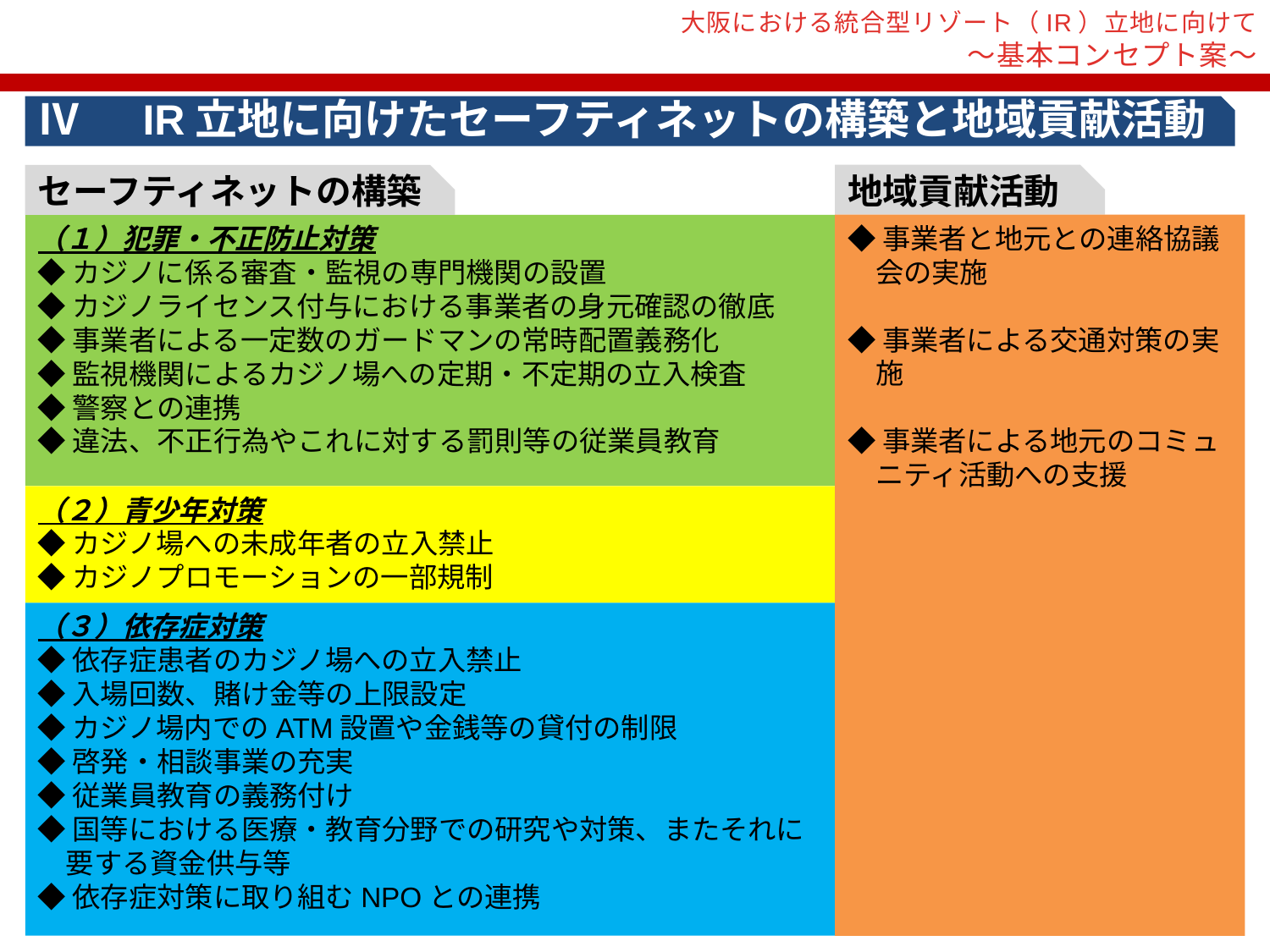

大阪における統合型リゾート（IR）立地に向けて
～基本コンセプト案～
Ⅳ　IR立地に向けたセーフティネットの構築と地域貢献活動
地域貢献活動
セーフティネットの構築
◆事業者と地元との連絡協議
　会の実施

◆事業者による交通対策の実
　施

◆事業者による地元のコミュ
　ニティ活動への支援

（１）犯罪・不正防止対策
◆カジノに係る審査・監視の専門機関の設置
◆カジノライセンス付与における事業者の身元確認の徹底
◆事業者による一定数のガードマンの常時配置義務化
◆監視機関によるカジノ場への定期・不定期の立入検査
◆警察との連携
◆違法、不正行為やこれに対する罰則等の従業員教育
（２）青少年対策
◆カジノ場への未成年者の立入禁止
◆カジノプロモーションの一部規制
（３）依存症対策
◆依存症患者のカジノ場への立入禁止
◆入場回数、賭け金等の上限設定
◆カジノ場内でのATM設置や金銭等の貸付の制限
◆啓発・相談事業の充実
◆従業員教育の義務付け
◆国等における医療・教育分野での研究や対策、またそれに
　要する資金供与等
◆依存症対策に取り組むNPOとの連携